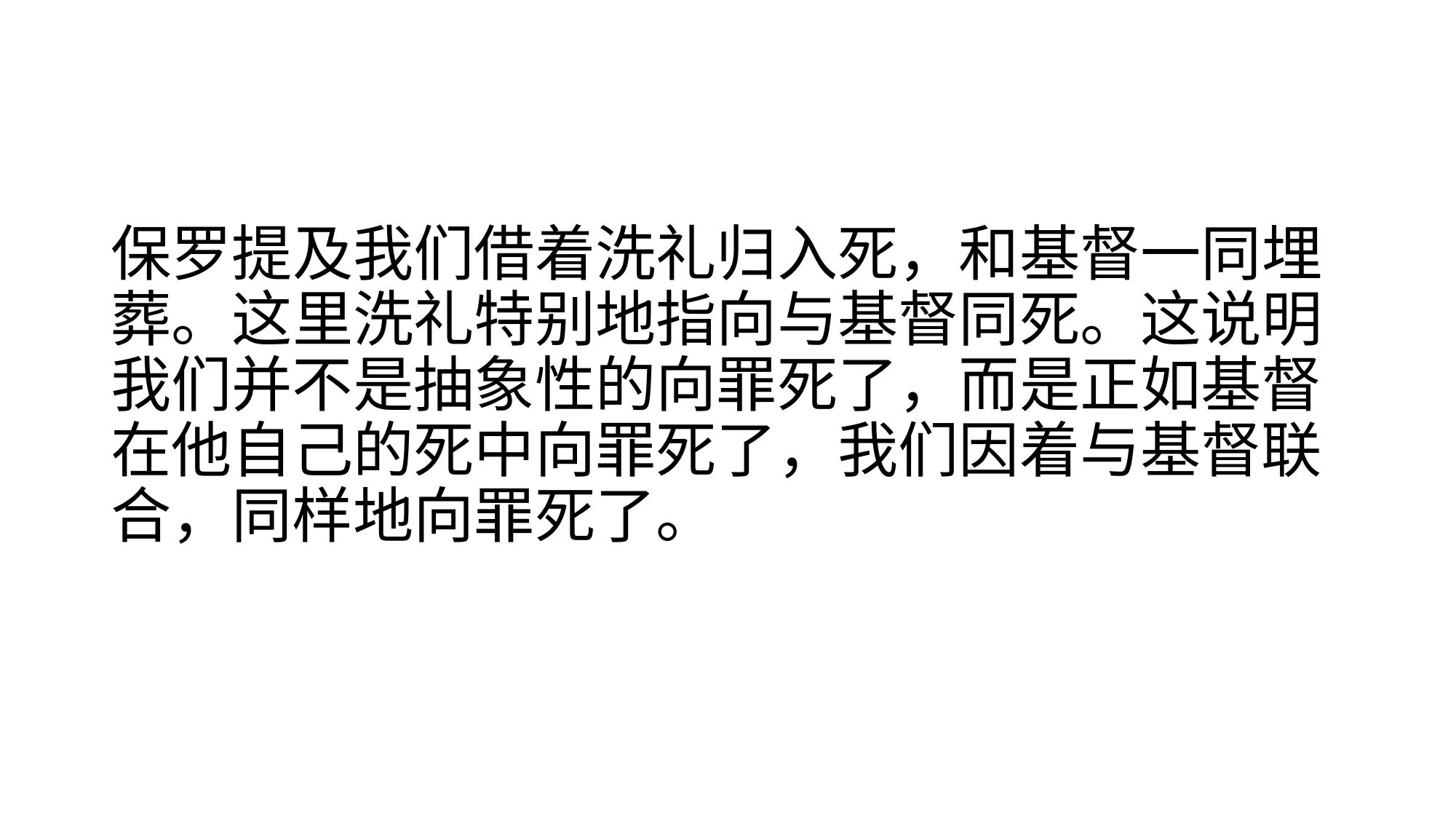

#
保罗提及我们借着洗礼归入死，和基督一同埋葬。这里洗礼特别地指向与基督同死。这说明我们并不是抽象性的向罪死了，而是正如基督在他自己的死中向罪死了，我们因着与基督联合，同样地向罪死了。